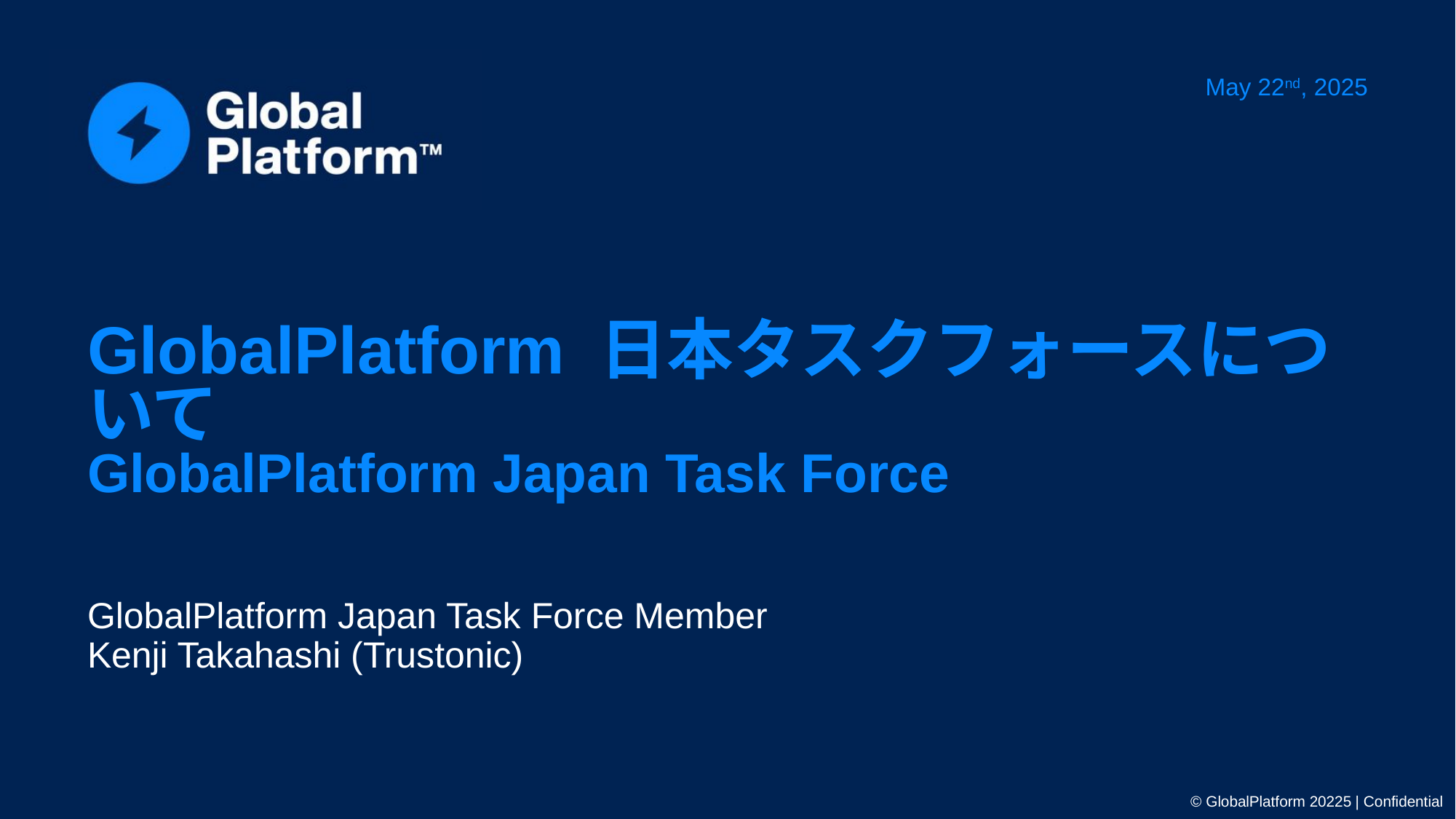

May 22nd, 2025
# GlobalPlatform 日本タスクフォースについて GlobalPlatform Japan Task Force

GlobalPlatform Japan Task Force Member
Kenji Takahashi (Trustonic)